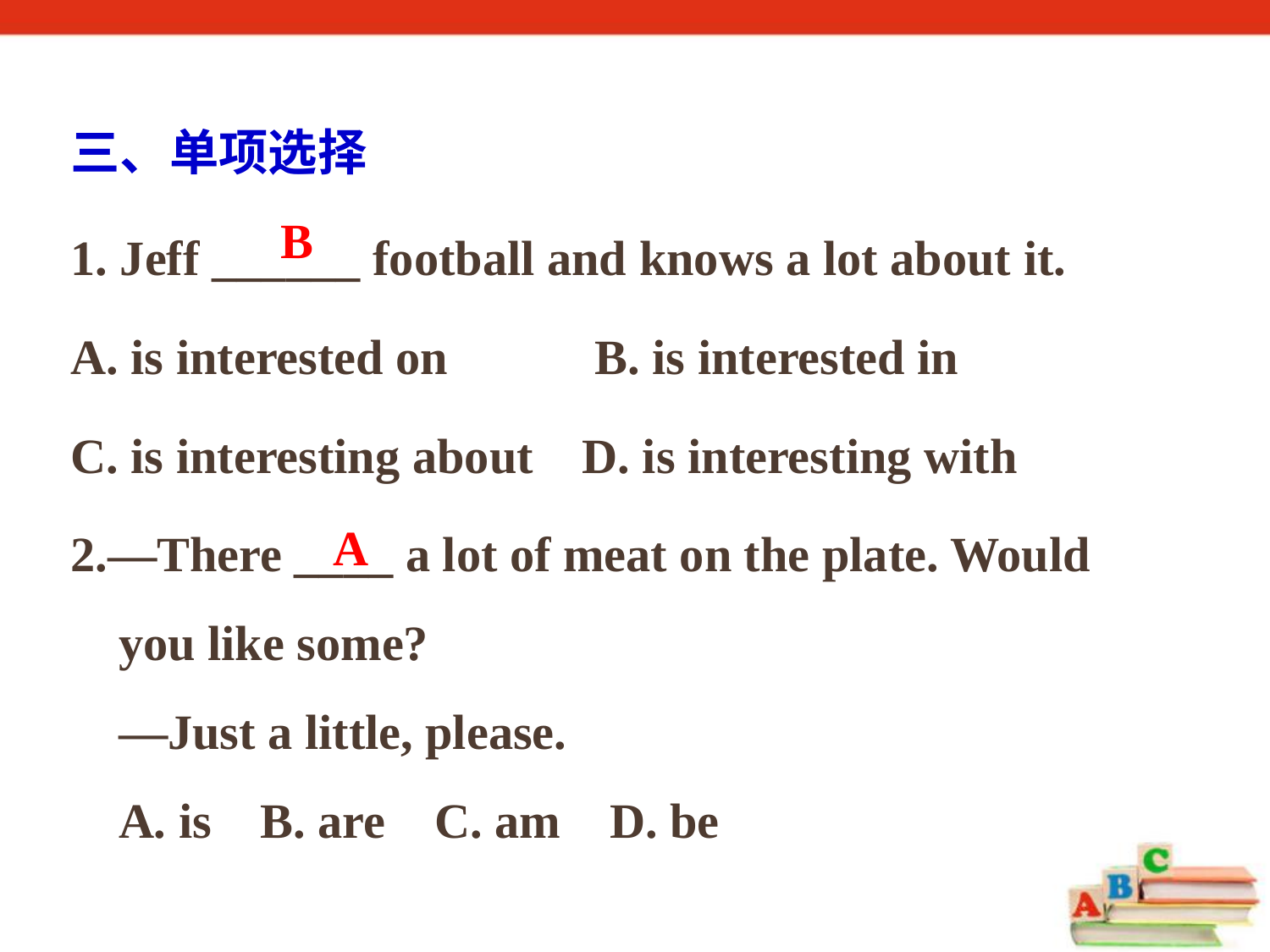

三、单项选择
1. Jeff ______ football and knows a lot about it.
A. is interested on            B. is interested in
C. is interesting about    D. is interesting with
2.—There ____ a lot of meat on the plate. Would you like some?
—Just a little, please.
A. is    B. are    C. am    D. be
B
A